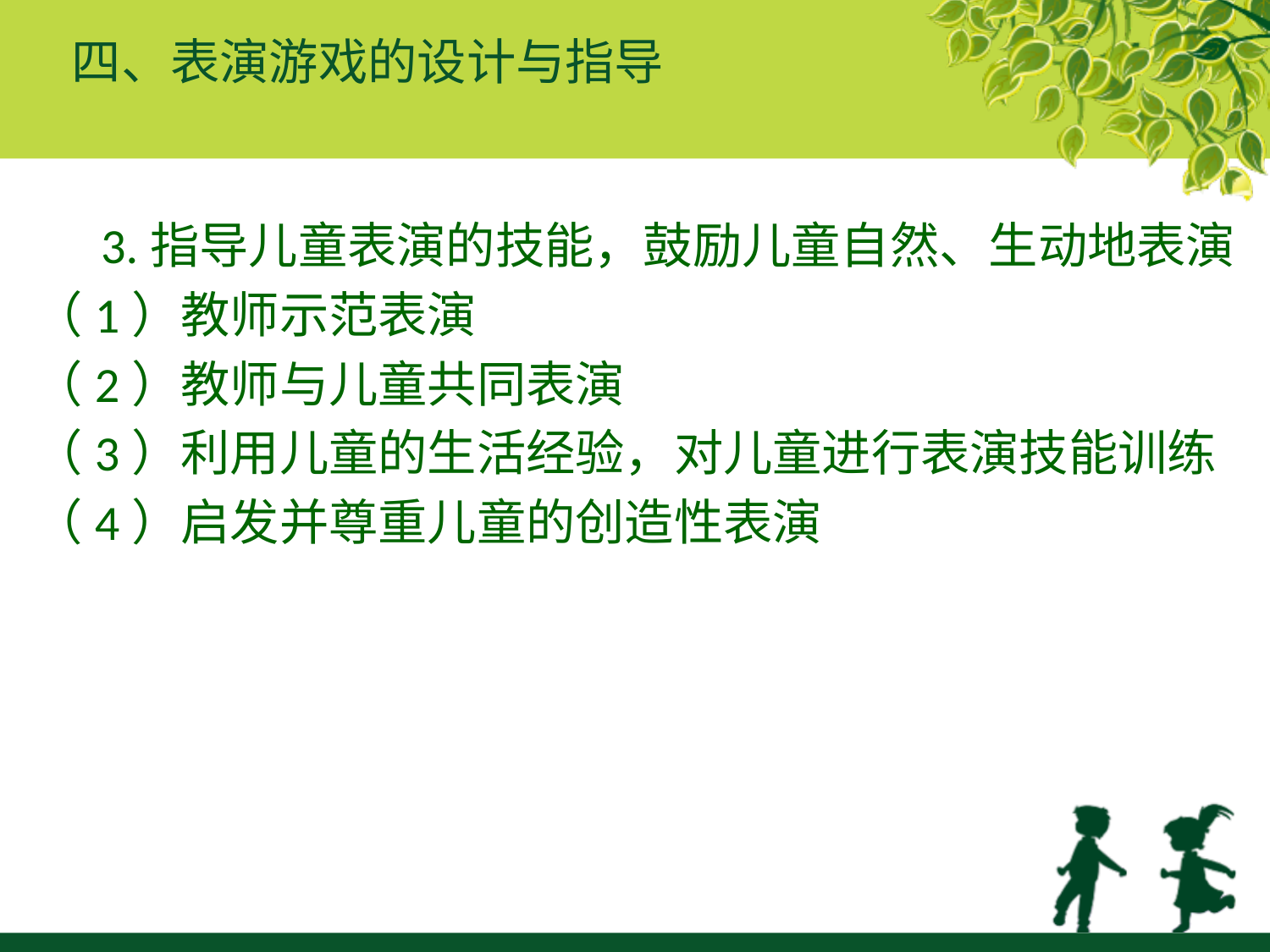

# 四、表演游戏的设计与指导
      3.指导儿童表演的技能，鼓励儿童自然、生动地表演
（1）教师示范表演
（2）教师与儿童共同表演
（3）利用儿童的生活经验，对儿童进行表演技能训练
（4）启发并尊重儿童的创造性表演